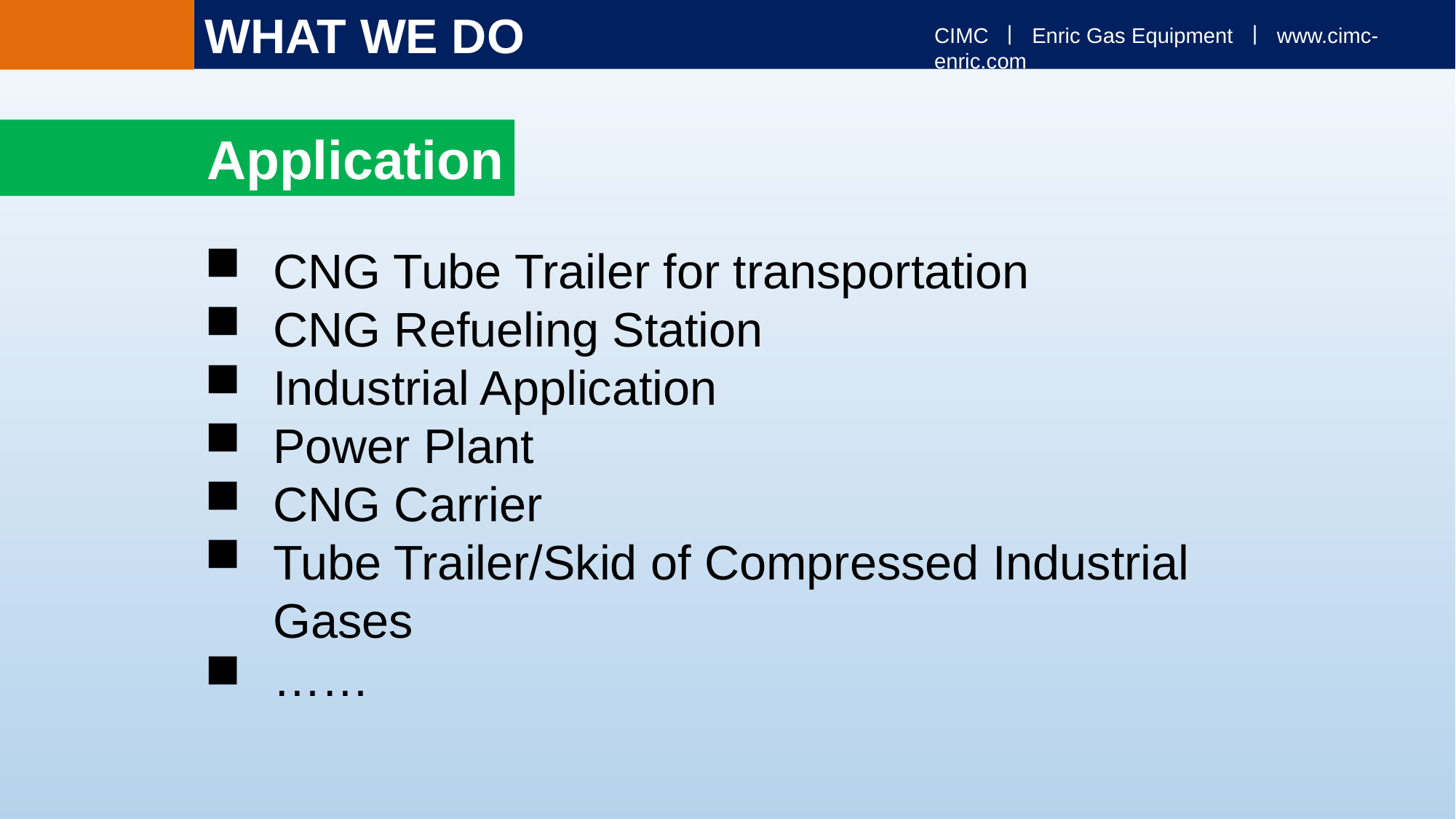

WHAT WE DO
CIMC 丨 Enric Gas Equipment 丨 www.cimc-enric.com
Application
CNG Tube Trailer for transportation
CNG Refueling Station
Industrial Application
Power Plant
CNG Carrier
Tube Trailer/Skid of Compressed Industrial Gases
……